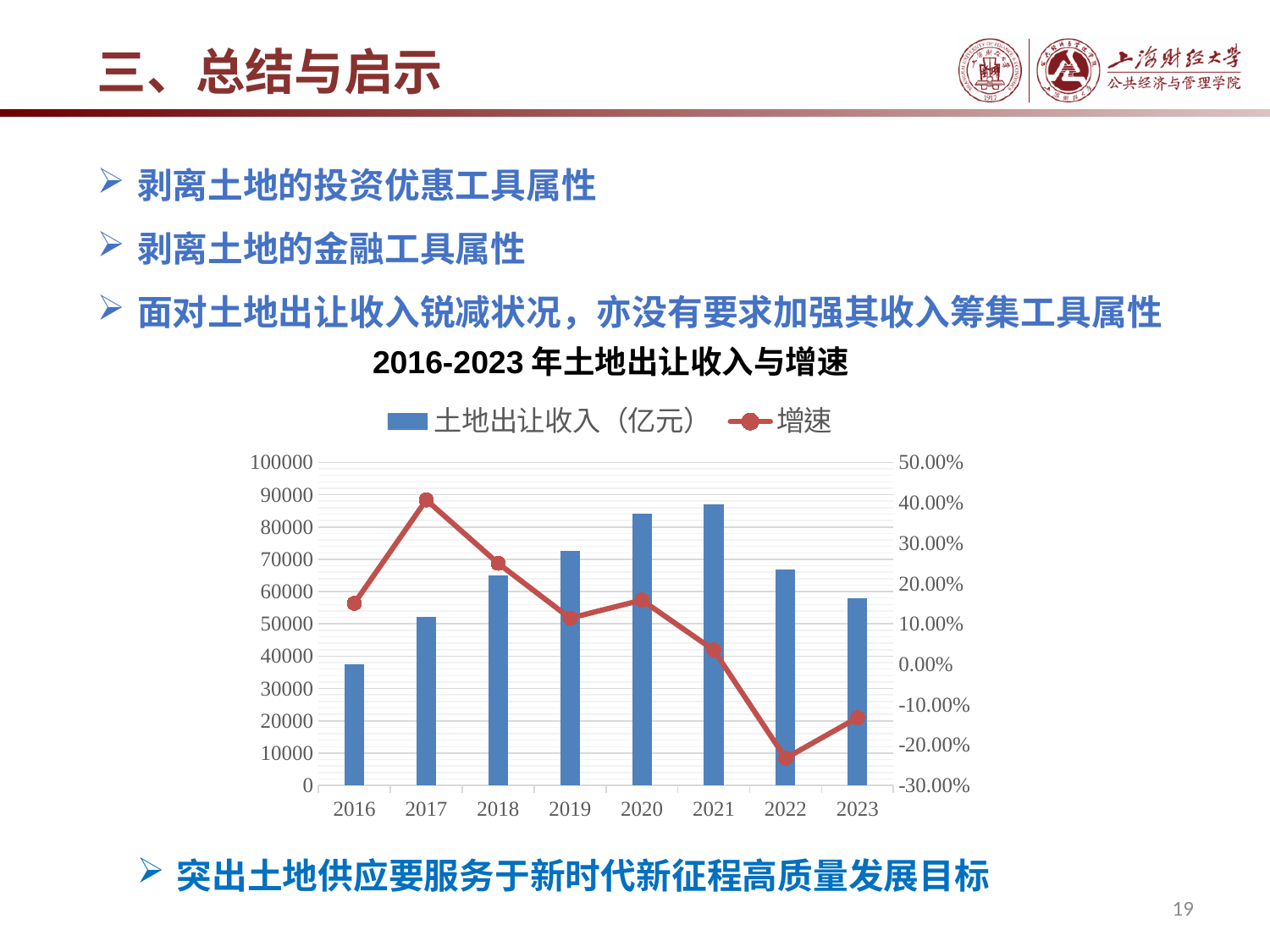

三、总结与启示
剥离土地的投资优惠工具属性
剥离土地的金融工具属性
面对土地出让收入锐减状况，亦没有要求加强其收入筹集工具属性
2016-2023年土地出让收入与增速

### Chart

| Category | 土地出让收入（亿元） | 增速 |
|---|---|---|
| 2016 | 37457.0 | 0.151 |
| 2017 | 52059.0 | 0.407 |
| 2018 | 65096.0 | 0.25 |
| 2019 | 72516.0 | 0.114 |
| 2020 | 84142.0 | 0.159 |
| 2021 | 87051.0 | 0.035 |
| 2022 | 66854.0 | -0.233 |
| 2023 | 57996.0 | -0.1324 |
突出土地供应要服务于新时代新征程高质量发展目标
19